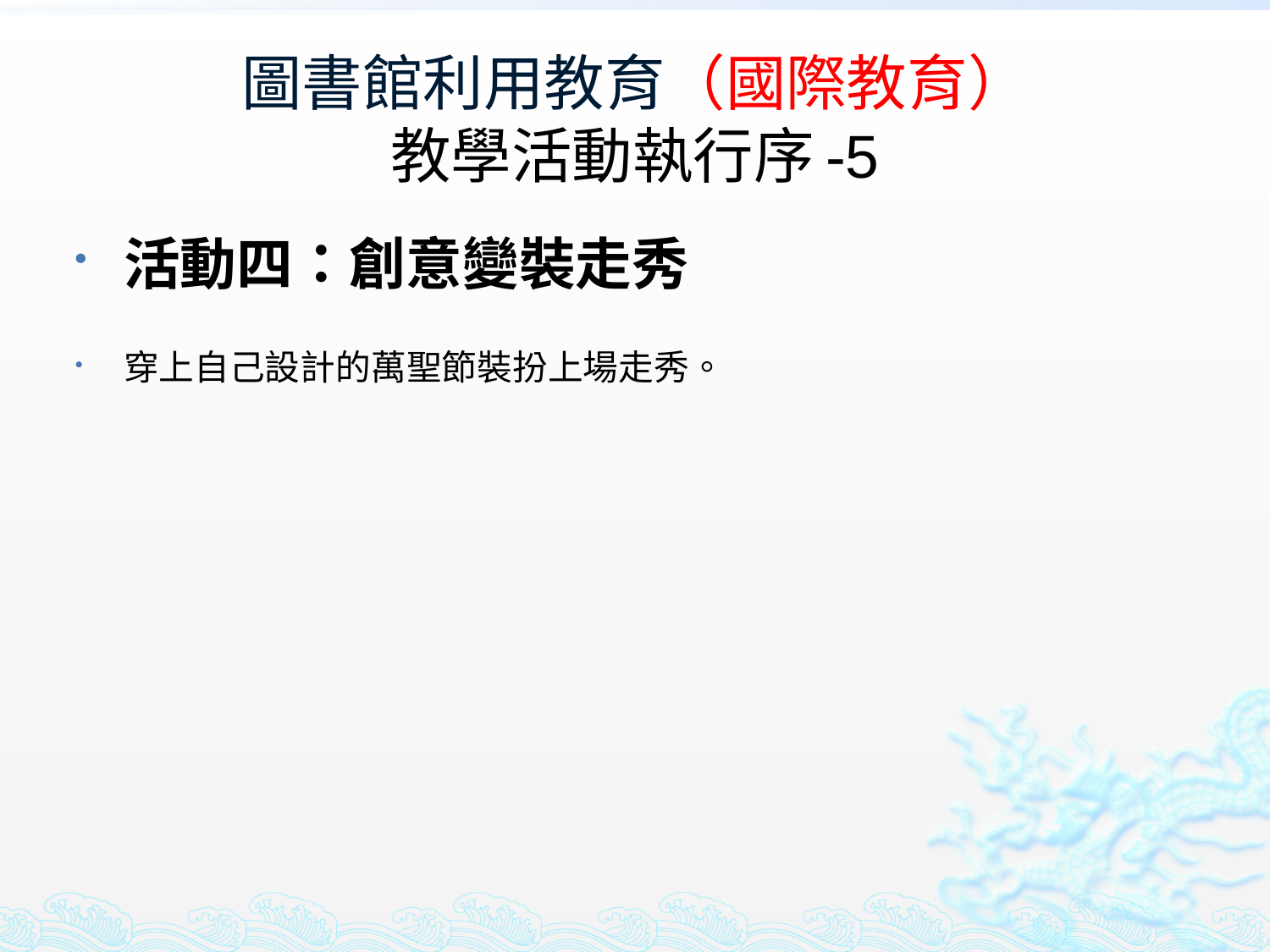

# 圖書館利用教育（國際教育） 教學活動執行序-5
活動四：創意變裝走秀
穿上自己設計的萬聖節裝扮上場走秀。